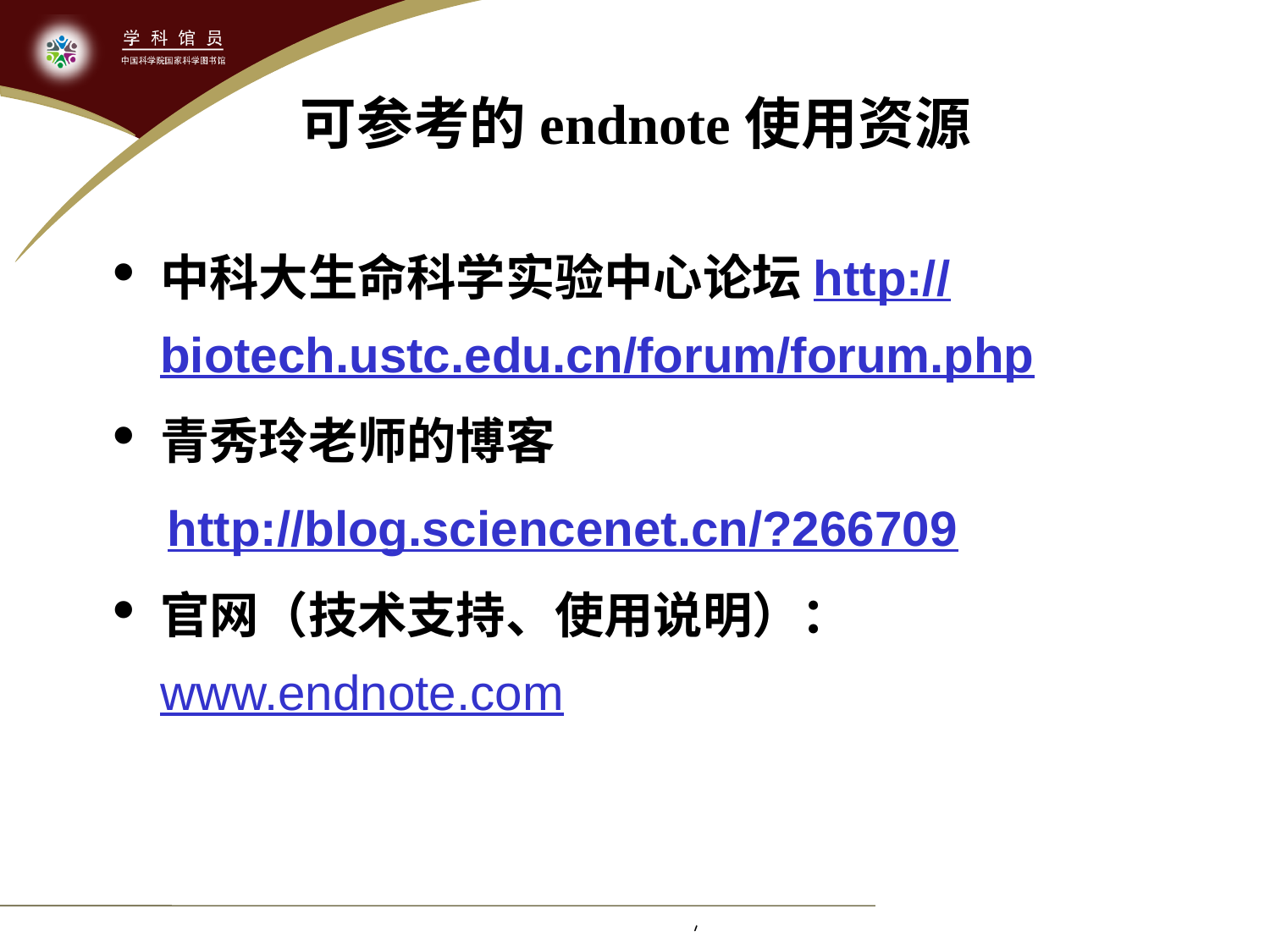

# 可参考的endnote使用资源
中科大生命科学实验中心论坛http://biotech.ustc.edu.cn/forum/forum.php
青秀玲老师的博客
    http://blog.sciencenet.cn/?266709
官网（技术支持、使用说明）：  www.endnote.com